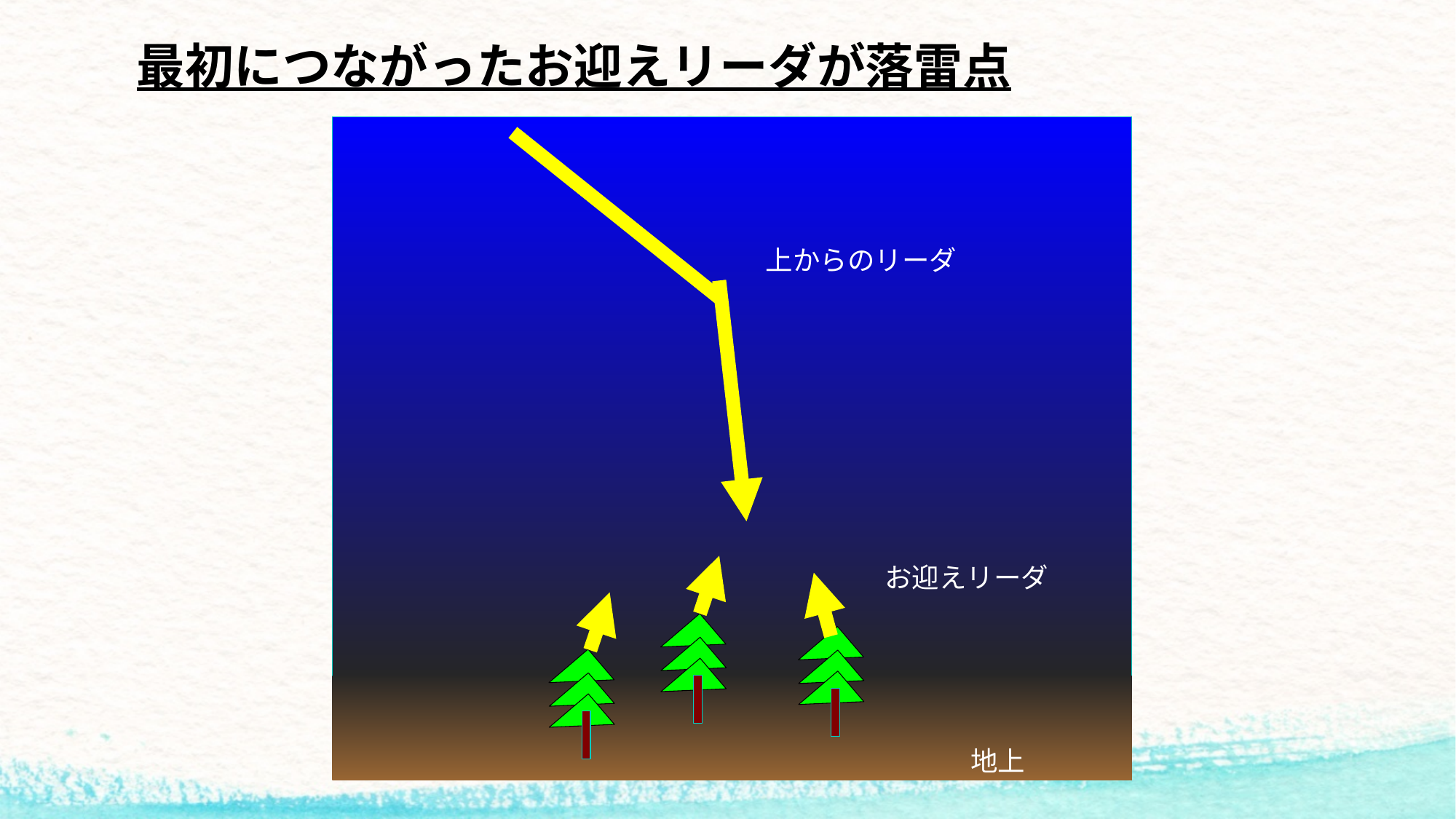

# 最初につながったお迎えリーダが落雷点

上からのリーダ
お迎えリーダ

地上